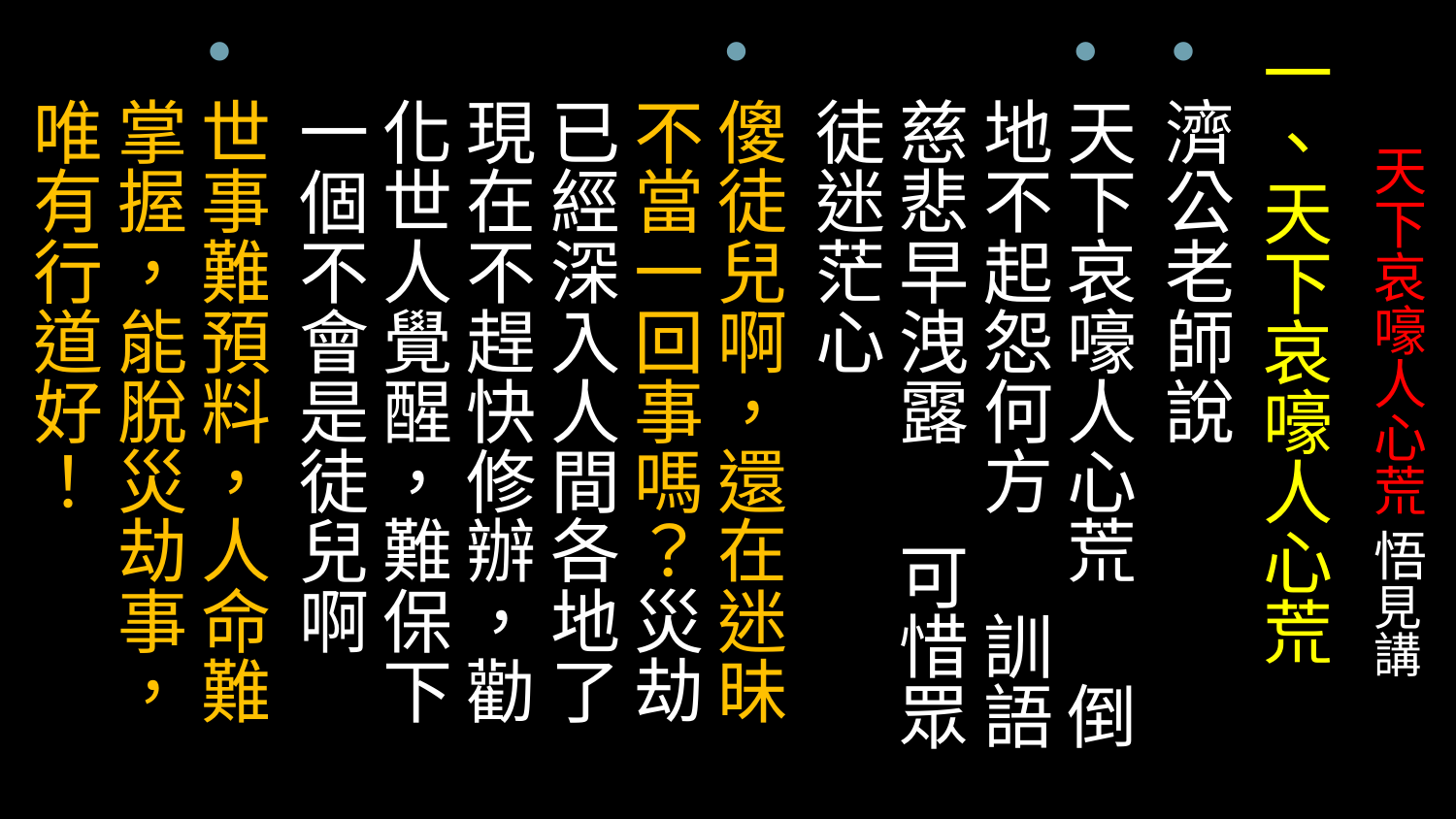

一、天下哀嚎人心荒
濟公老師說
天下哀嚎人心荒      倒地不起怨何方      訓語慈悲早洩露      可惜眾徒迷茫心
傻徒兒啊，還在迷昧不當一回事嗎？災劫已經深入人間各地了現在不趕快修辦，勸化世人覺醒，難保下一個不會是徒兒啊
世事難預料，人命難掌握，能脫災劫事，唯有行道好！
# 天下哀嚎人心荒 悟見講